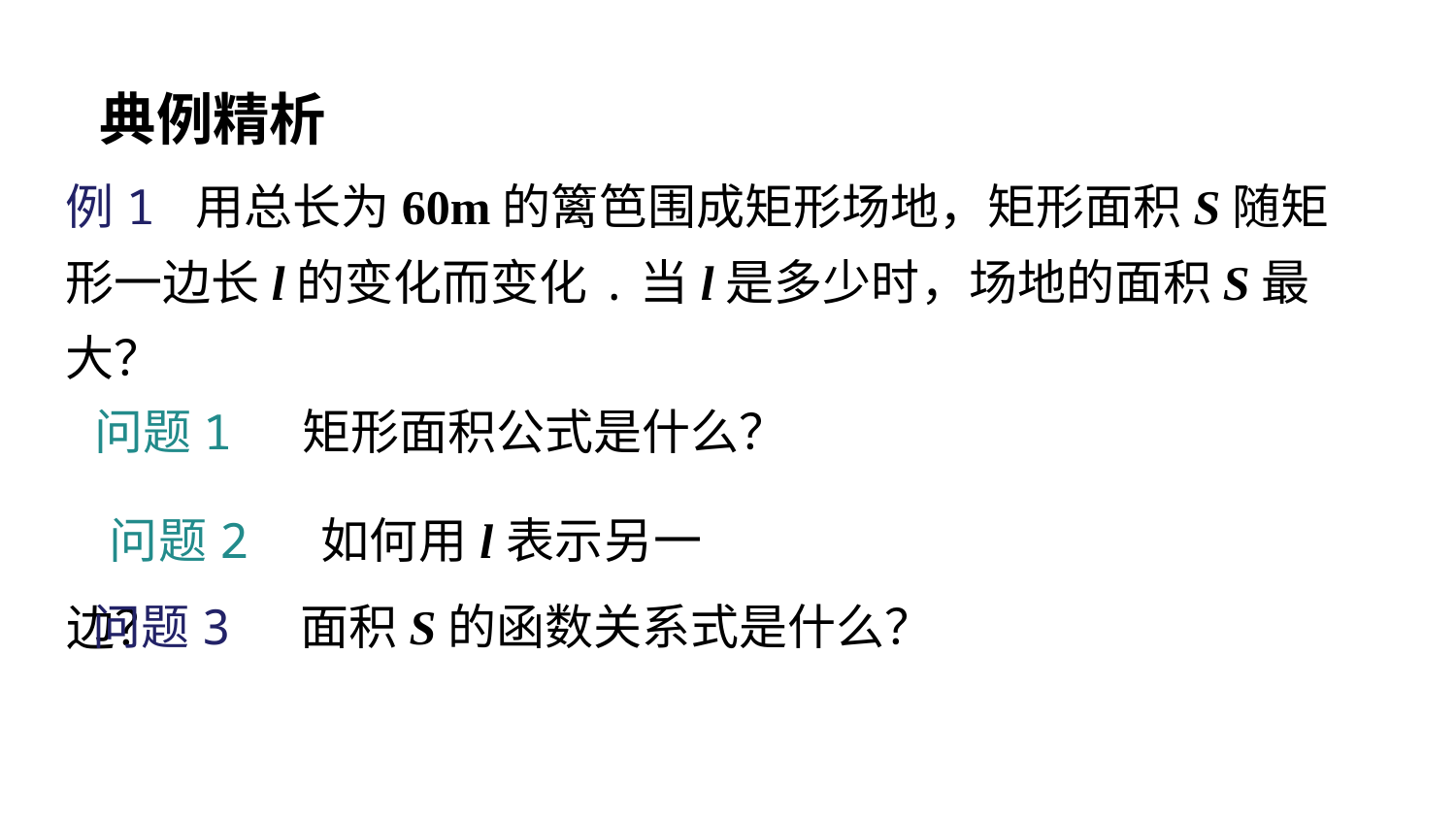

典例精析
例1 用总长为60m的篱笆围成矩形场地，矩形面积S随矩形一边长l的变化而变化.当l是多少时，场地的面积S最大？
问题1  矩形面积公式是什么？
问题2  如何用l表示另一边？
问题3  面积S的函数关系式是什么？